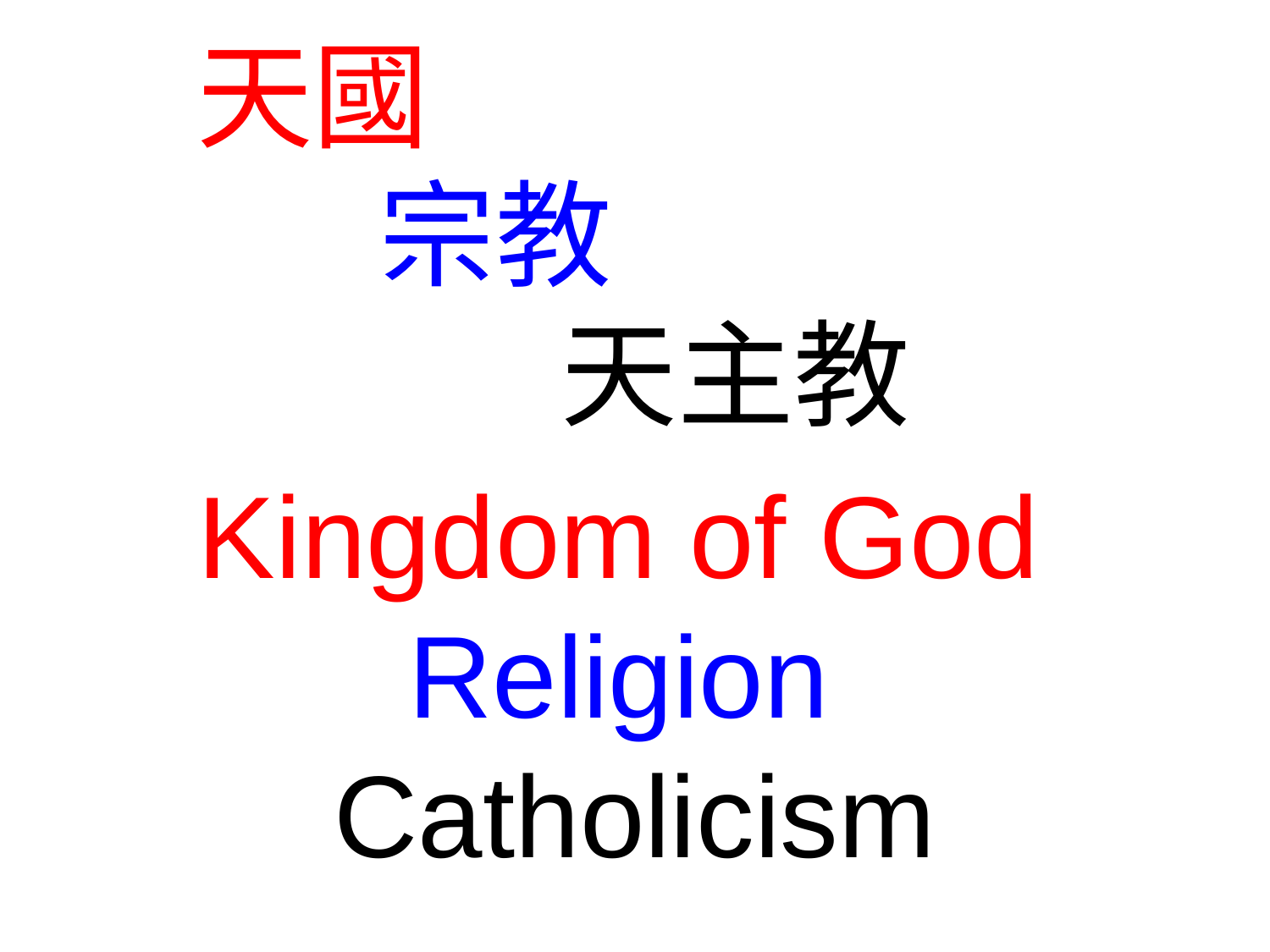

天國
             宗教
                    天主教
Kingdom of God
Religion
Catholicism